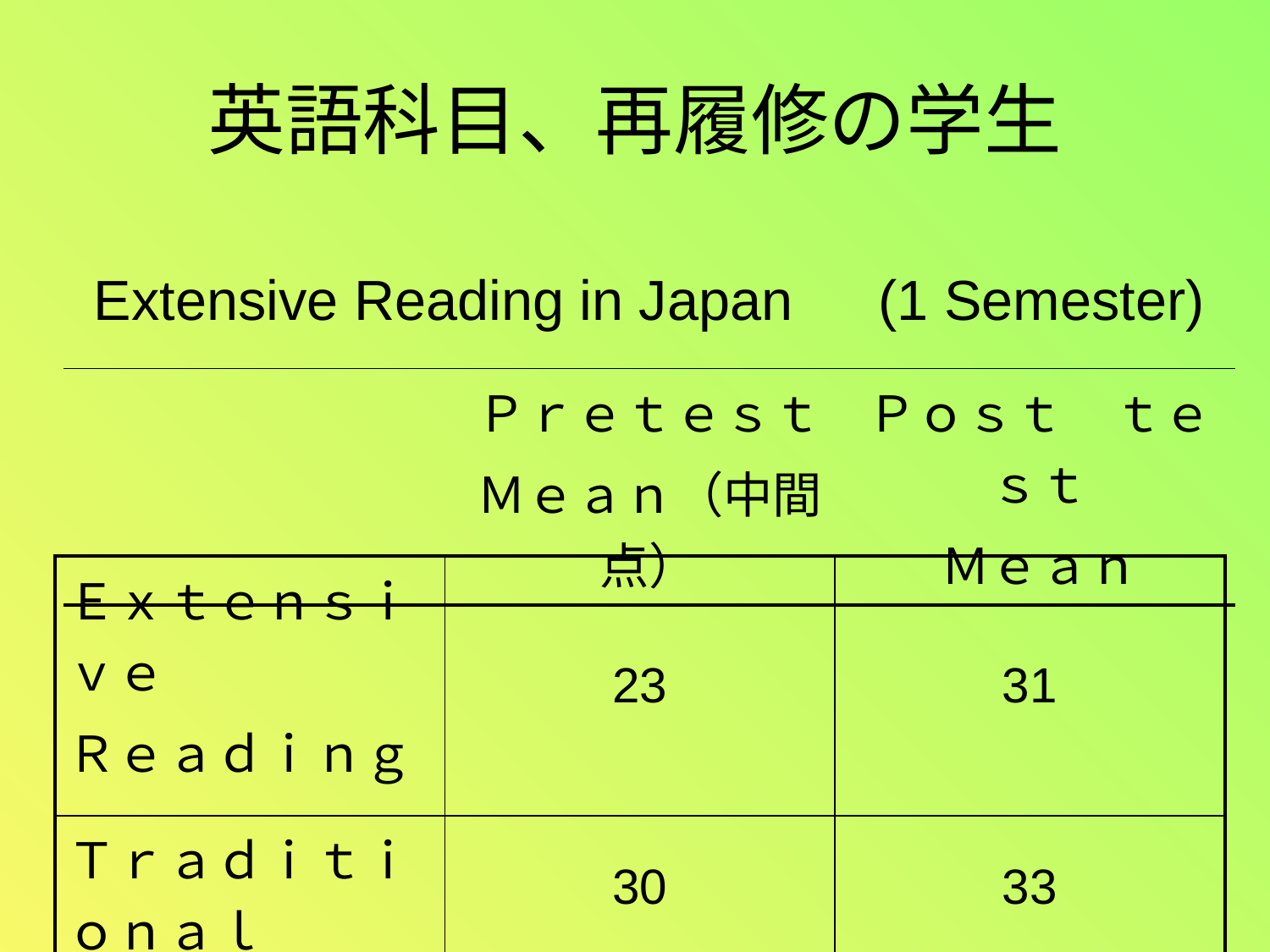

# 英語科目、再履修の学生
| Extensive Reading in Japan　(1 Semester) |  |  |
| --- | --- | --- |
|  | Ｐｒｅｔｅｓｔ Ｍｅａｎ（中間点） | Ｐｏｓｔ　ｔｅｓｔ Ｍｅａｎ |

| Ｅｘｔｅｎｓｉｖｅ Ｒｅａｄｉｎｇ | 23 | 31 |
| --- | --- | --- |
| Ｔｒａｄｉｔｉｏｎａｌ | 30 | 33 |